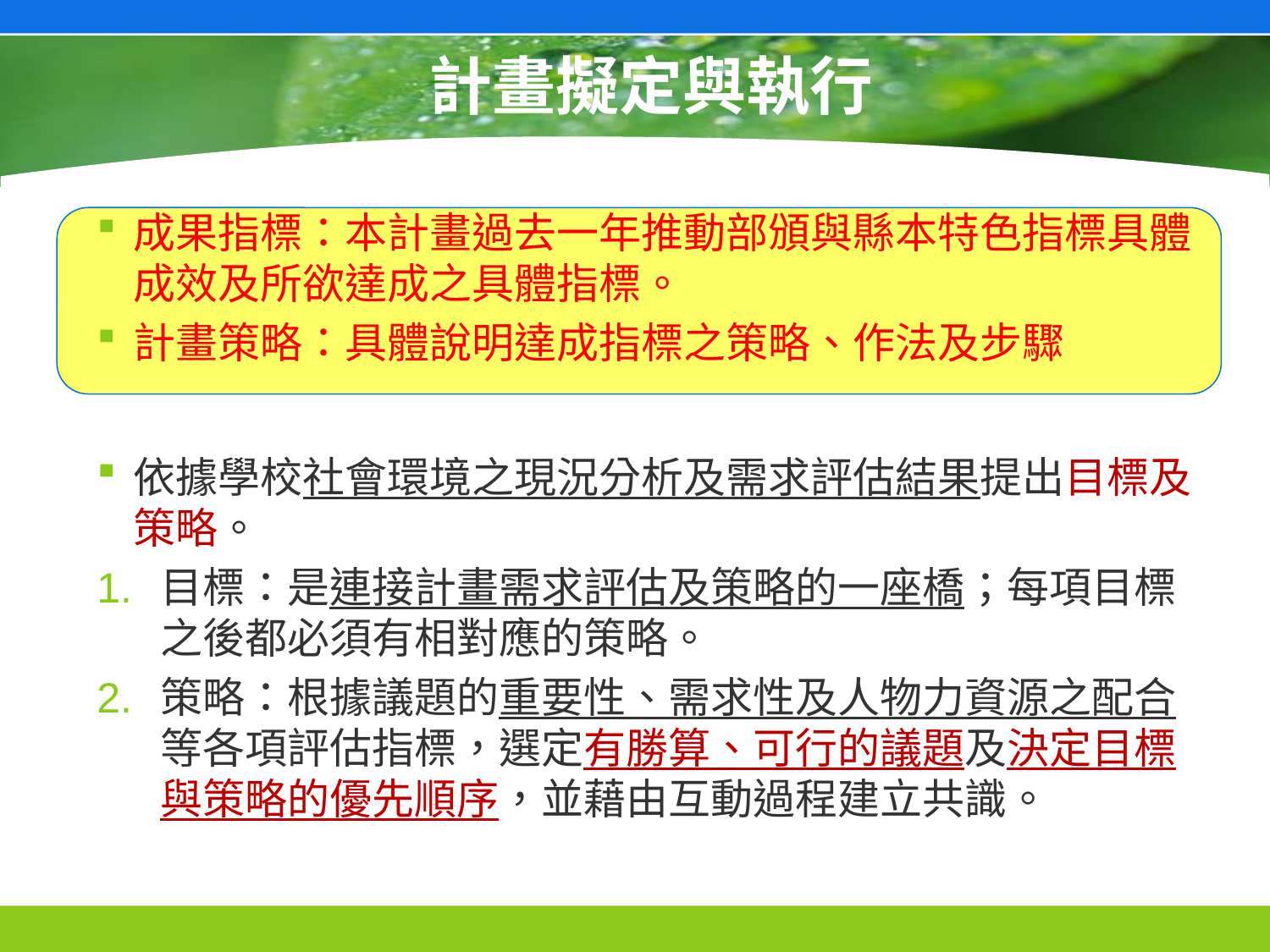

# 計畫擬定與執行
成果指標：本計畫過去一年推動部頒與縣本特色指標具體成效及所欲達成之具體指標。
計畫策略：具體說明達成指標之策略、作法及步驟

依據學校社會環境之現況分析及需求評估結果提出目標及策略。
目標：是連接計畫需求評估及策略的一座橋；每項目標之後都必須有相對應的策略。
策略：根據議題的重要性、需求性及人物力資源之配合等各項評估指標，選定有勝算、可行的議題及決定目標與策略的優先順序，並藉由互動過程建立共識。